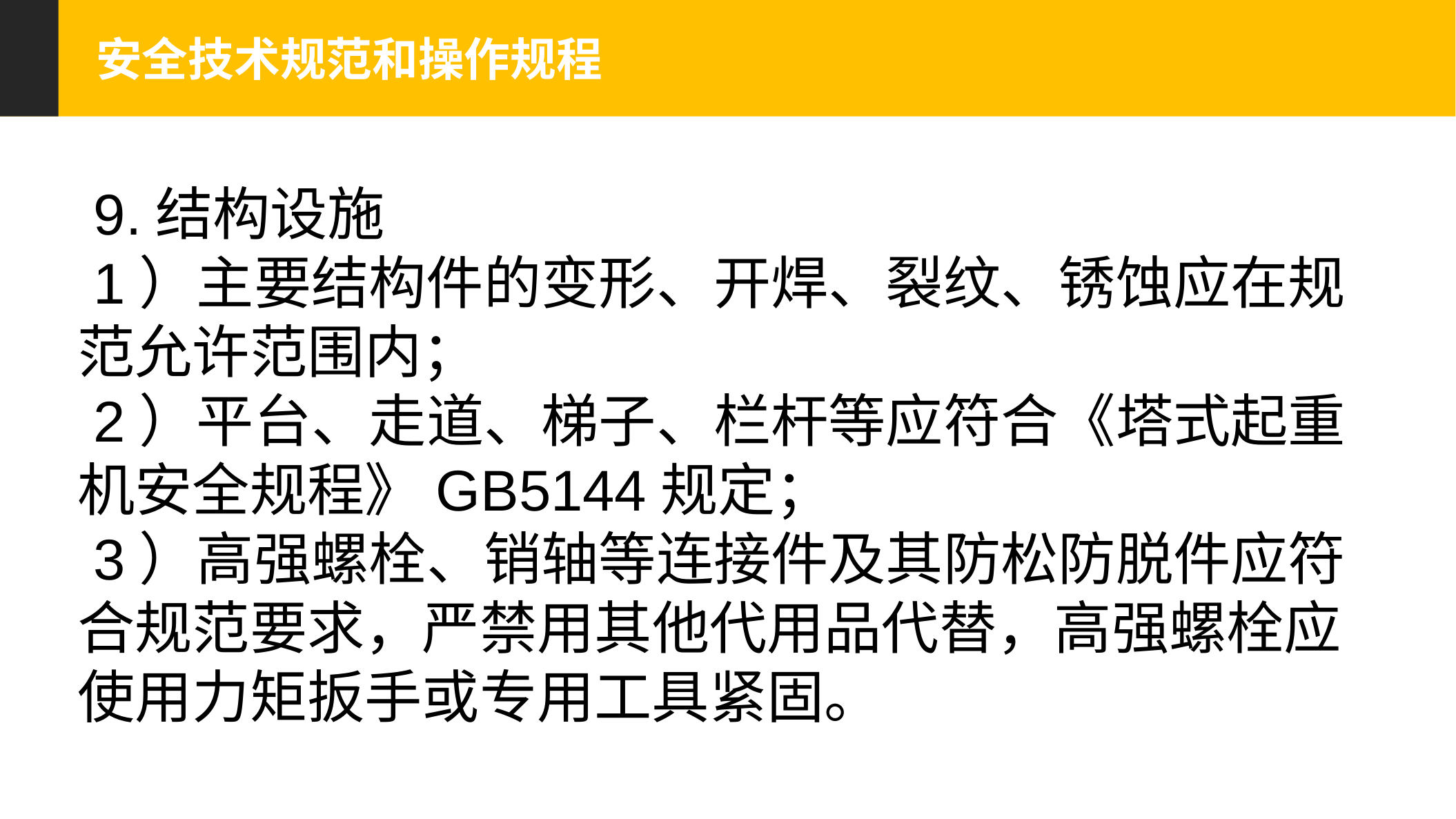

安全技术规范和操作规程
 9.结构设施
 1）主要结构件的变形、开焊、裂纹、锈蚀应在规范允许范围内；
 2）平台、走道、梯子、栏杆等应符合《塔式起重机安全规程》GB5144规定；
 3）高强螺栓、销轴等连接件及其防松防脱件应符合规范要求，严禁用其他代用品代替，高强螺栓应使用力矩扳手或专用工具紧固。